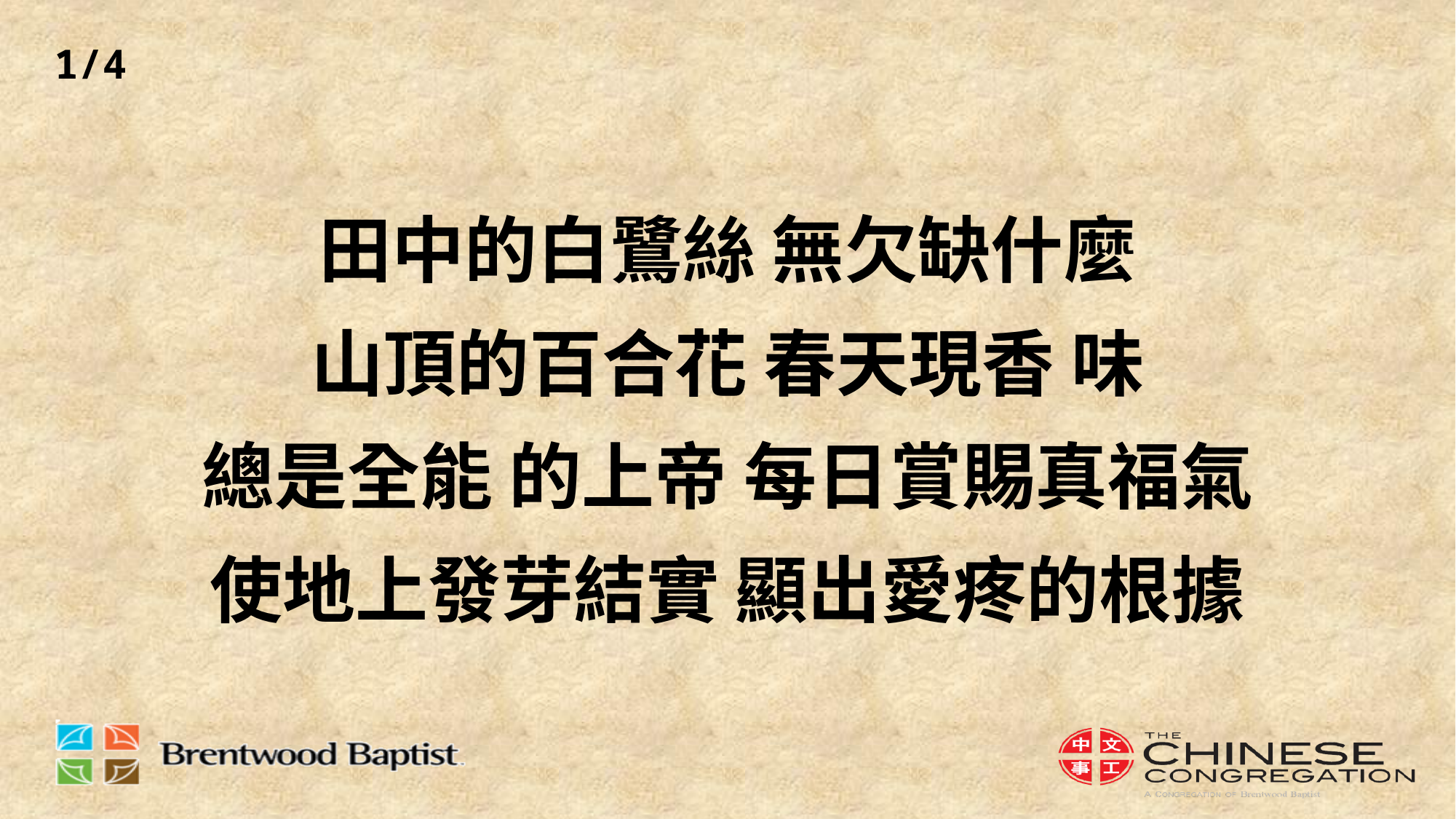

1/4
# 田中的白鷺絲 無欠缺什麼 山頂的百合花 春天現香 味 總是全能 的上帝 每日賞賜真福氣 使地上發芽結實 顯出愛疼的根據